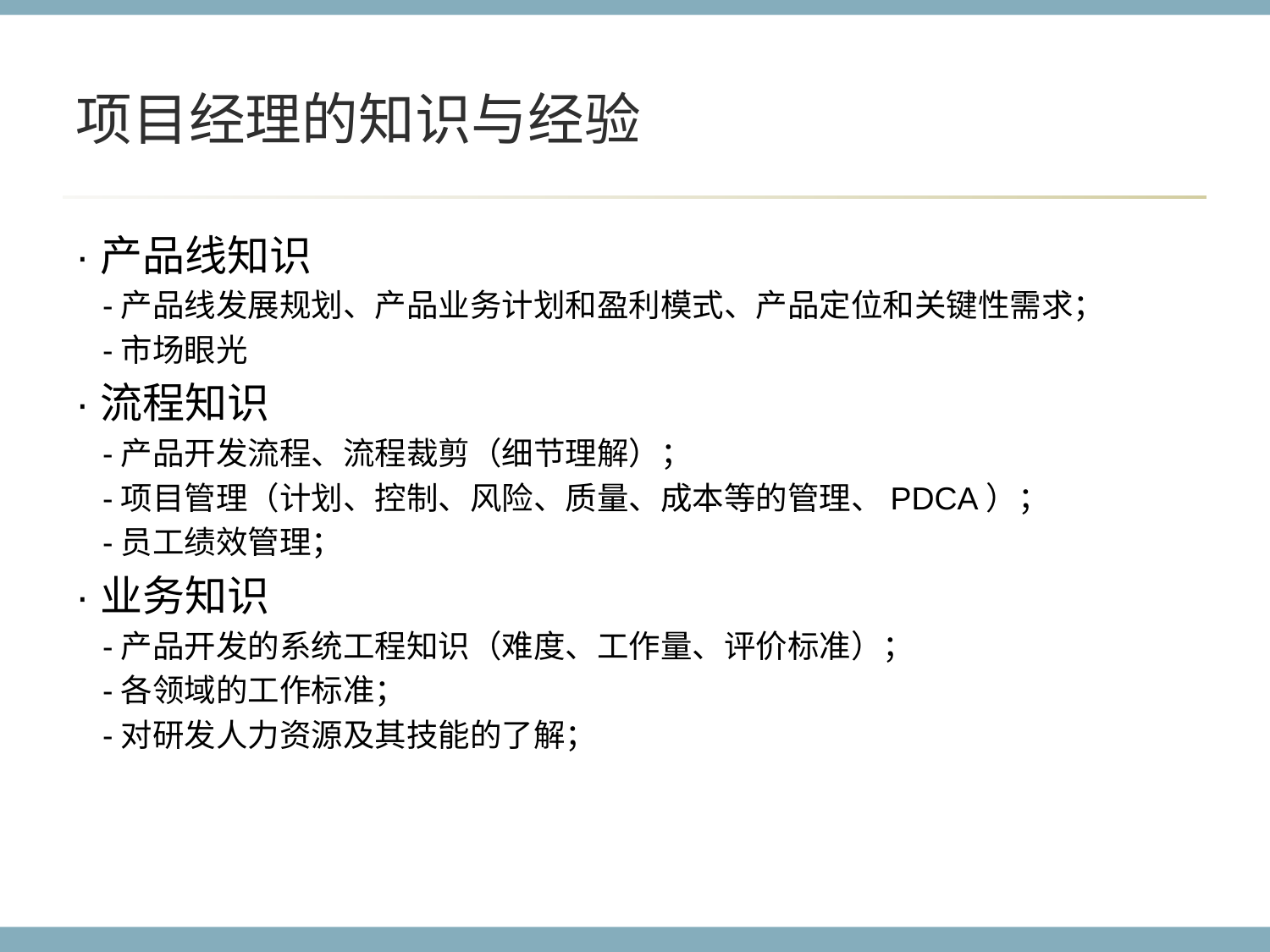

# 项目经理的知识与经验
·产品线知识
   -产品线发展规划、产品业务计划和盈利模式、产品定位和关键性需求；
   -市场眼光
·流程知识
   -产品开发流程、流程裁剪（细节理解）；
   -项目管理（计划、控制、风险、质量、成本等的管理、PDCA）；
   -员工绩效管理；
·业务知识
   -产品开发的系统工程知识（难度、工作量、评价标准）；
   -各领域的工作标准；
   -对研发人力资源及其技能的了解；